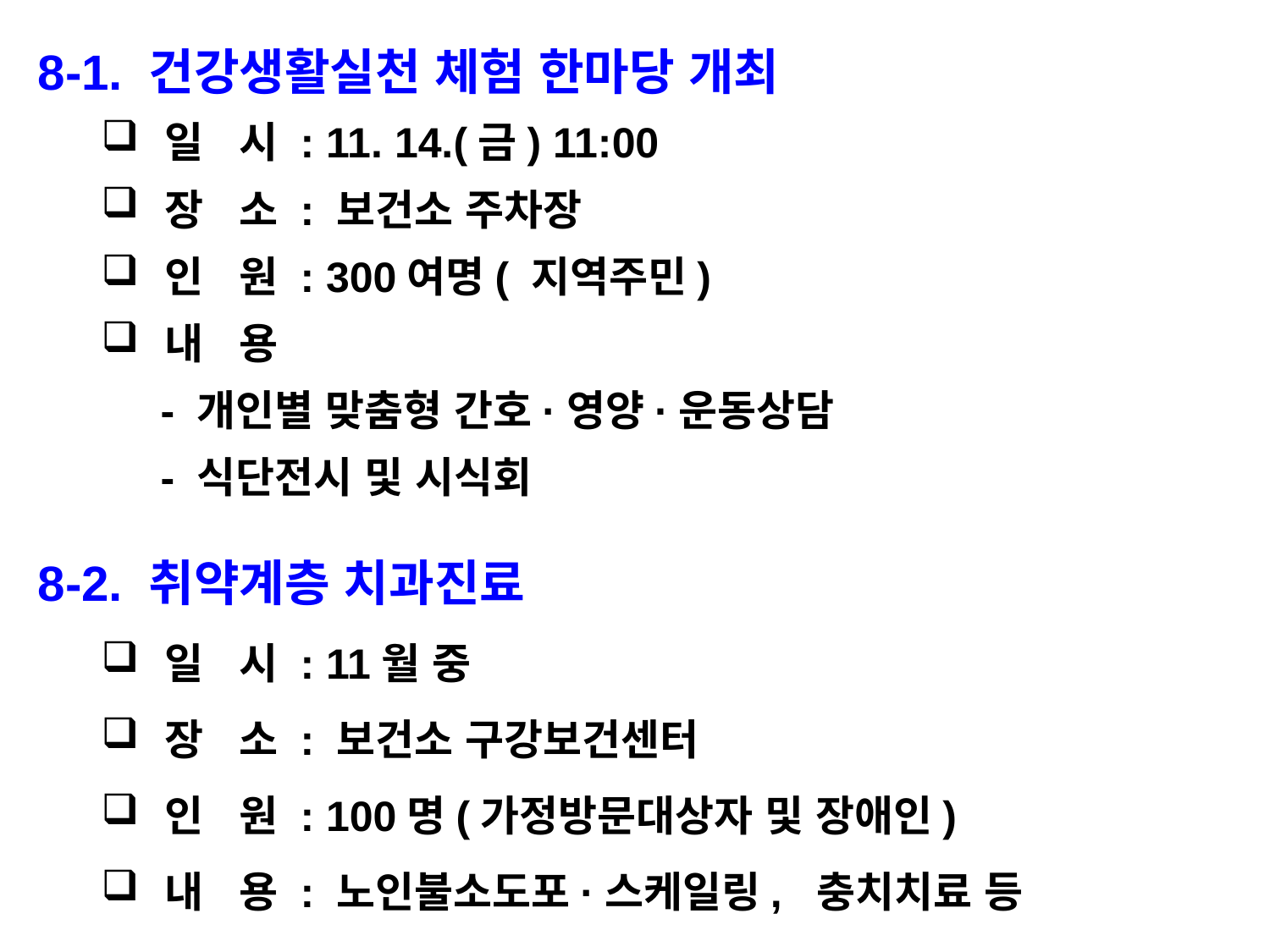

8-1. 건강생활실천 체험 한마당 개최
일   시 : 11. 14.(금) 11:00
장   소 : 보건소 주차장
인   원 : 300여명( 지역주민)
내   용
     - 개인별 맞춤형 간호·영양·운동상담
     - 식단전시 및 시식회

8-2. 취약계층 치과진료
일   시 : 11월 중
장   소 : 보건소 구강보건센터
인   원 : 100명(가정방문대상자 및 장애인)
내   용 : 노인불소도포·스케일링,  충치치료 등